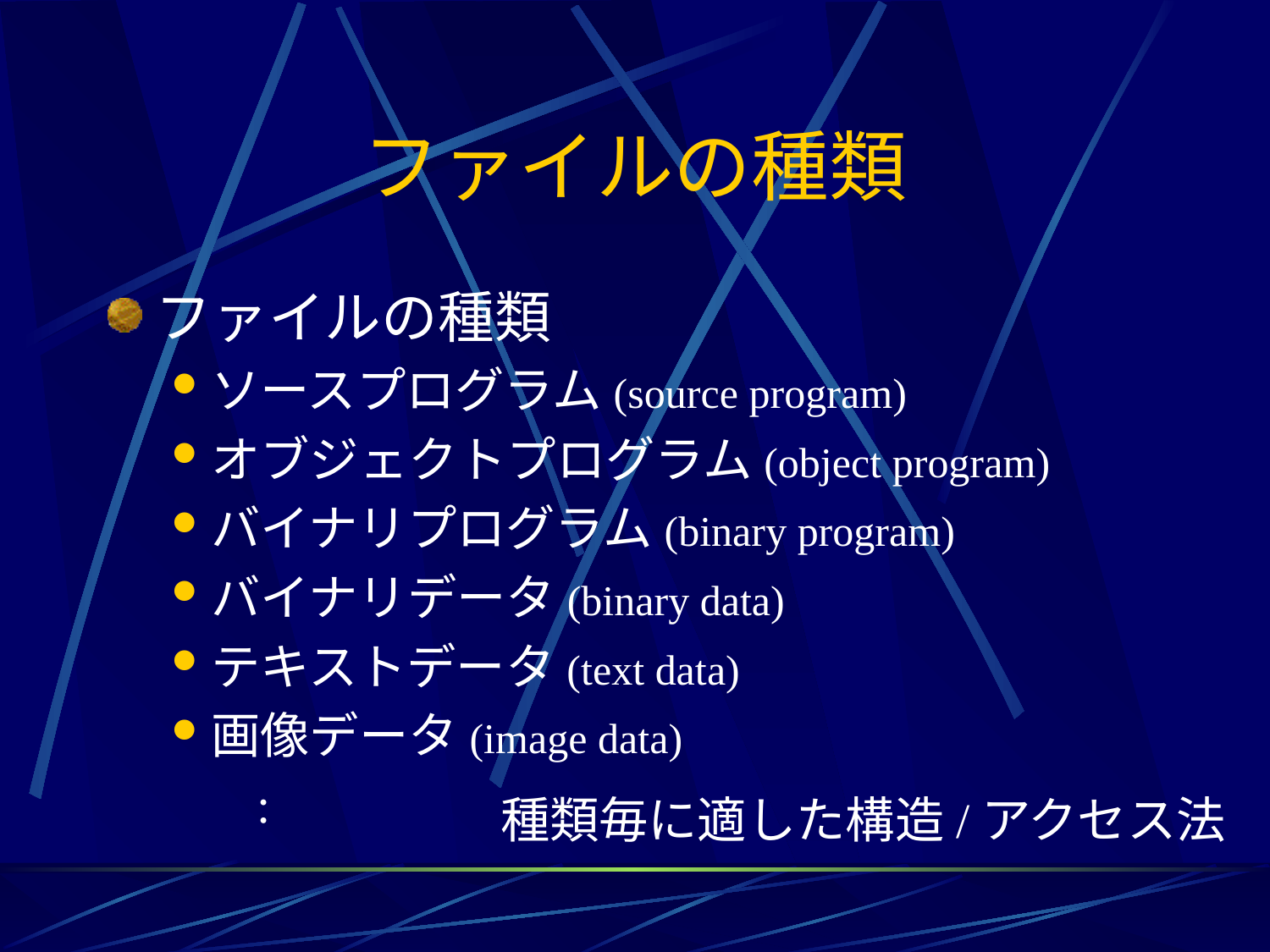

# ファイルの種類
ファイルの種類
ソースプログラム(source program)
オブジェクトプログラム(object program)
バイナリプログラム(binary program)
バイナリデータ(binary data)
テキストデータ(text data)
画像データ(image data)
       :
種類毎に適した構造/アクセス法